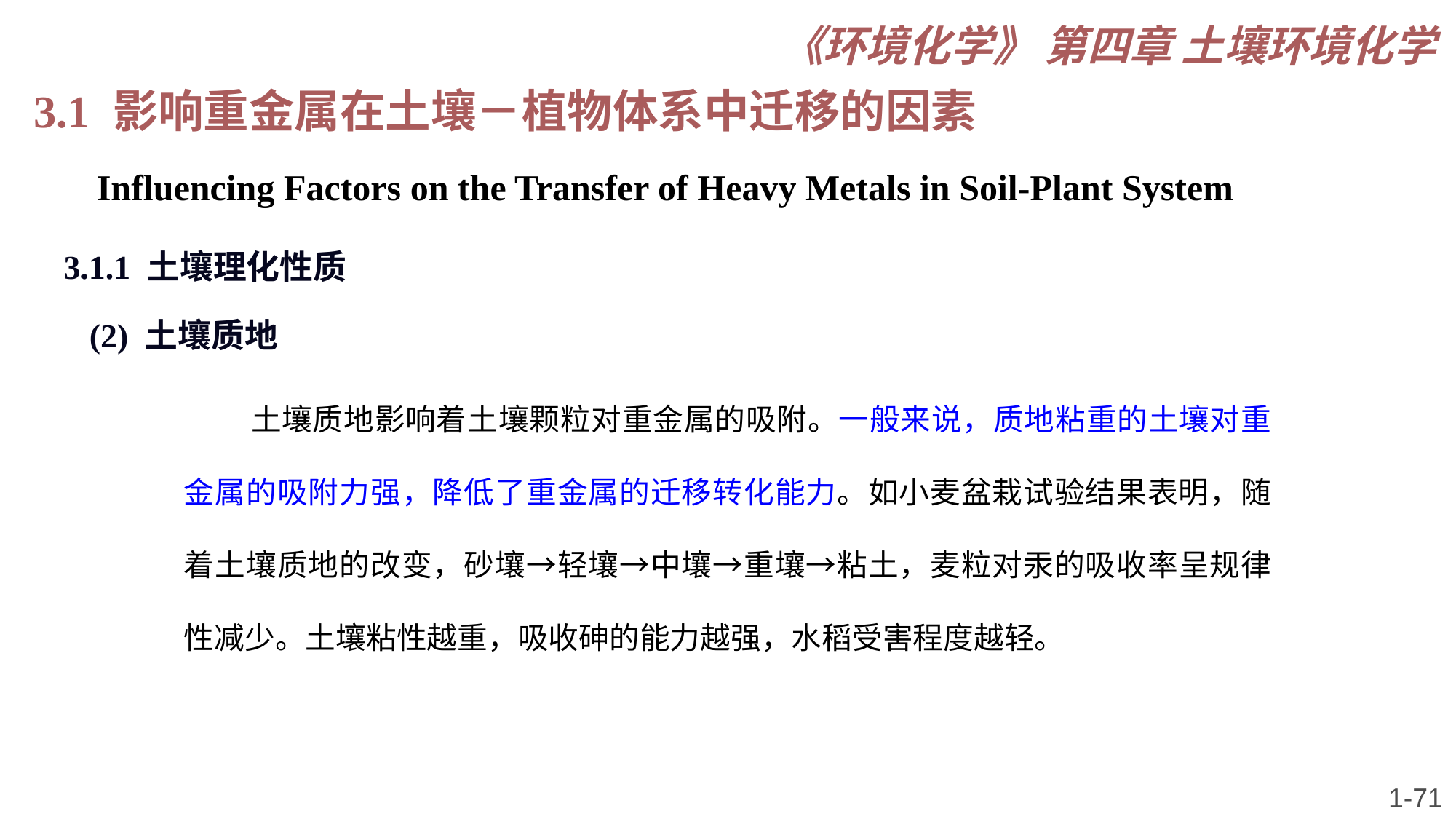

《环境化学》 第四章 土壤环境化学
3.1 影响重金属在土壤－植物体系中迁移的因素
      Influencing Factors on the Transfer of Heavy Metals in Soil-Plant System
3.1.1 土壤理化性质
(2) 土壤质地
    土壤质地影响着土壤颗粒对重金属的吸附。一般来说，质地粘重的土壤对重金属的吸附力强，降低了重金属的迁移转化能力。如小麦盆栽试验结果表明，随着土壤质地的改变，砂壤→轻壤→中壤→重壤→粘土，麦粒对汞的吸收率呈规律性减少。土壤粘性越重，吸收砷的能力越强，水稻受害程度越轻。
1-71